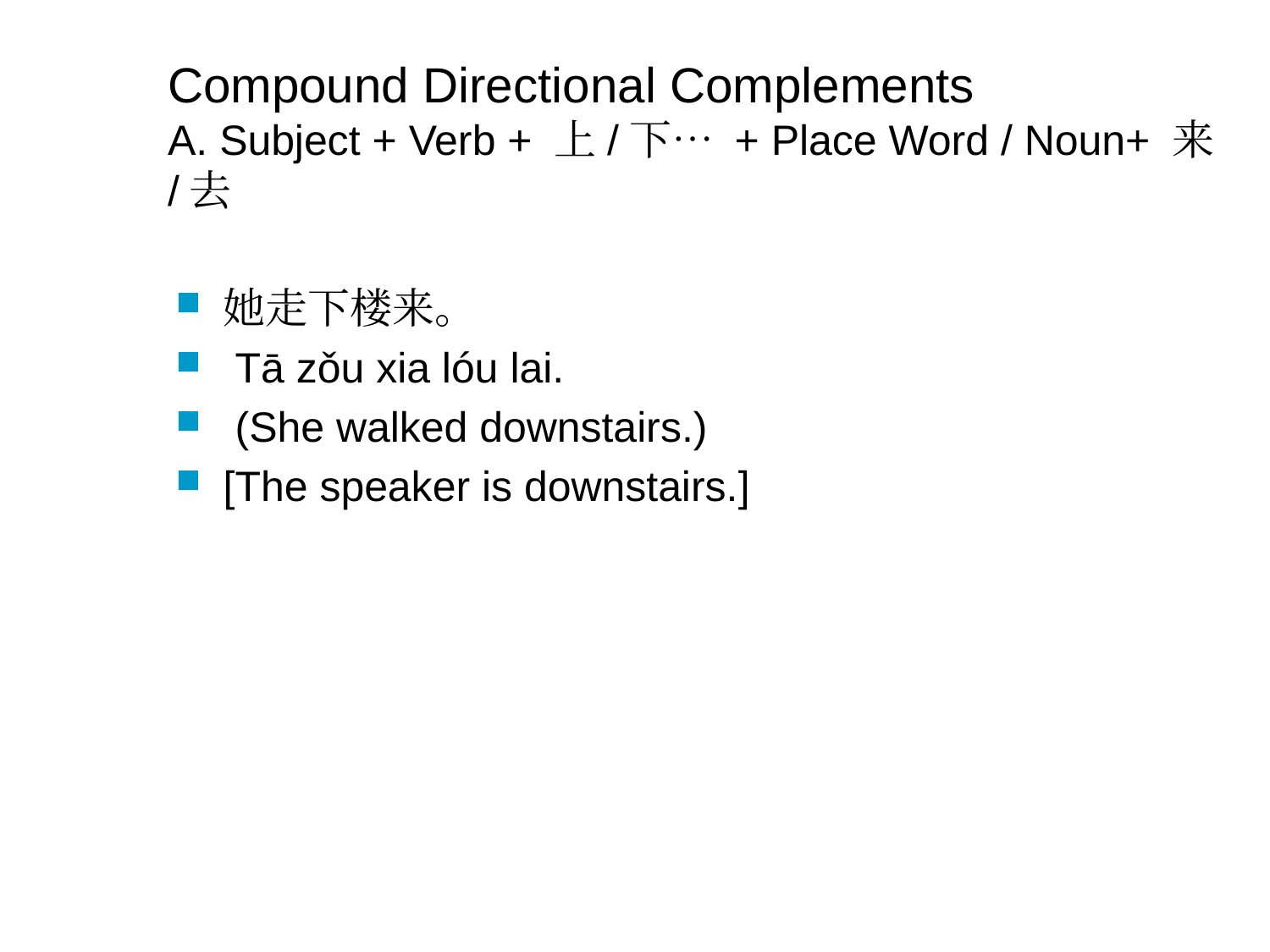

# Compound Directional Complements A. Subject + Verb + 上/下… + Place Word / Noun+ 来/去
她走下楼来。
 Tā zǒu xia lóu lai.
 (She walked downstairs.)
[The speaker is downstairs.]